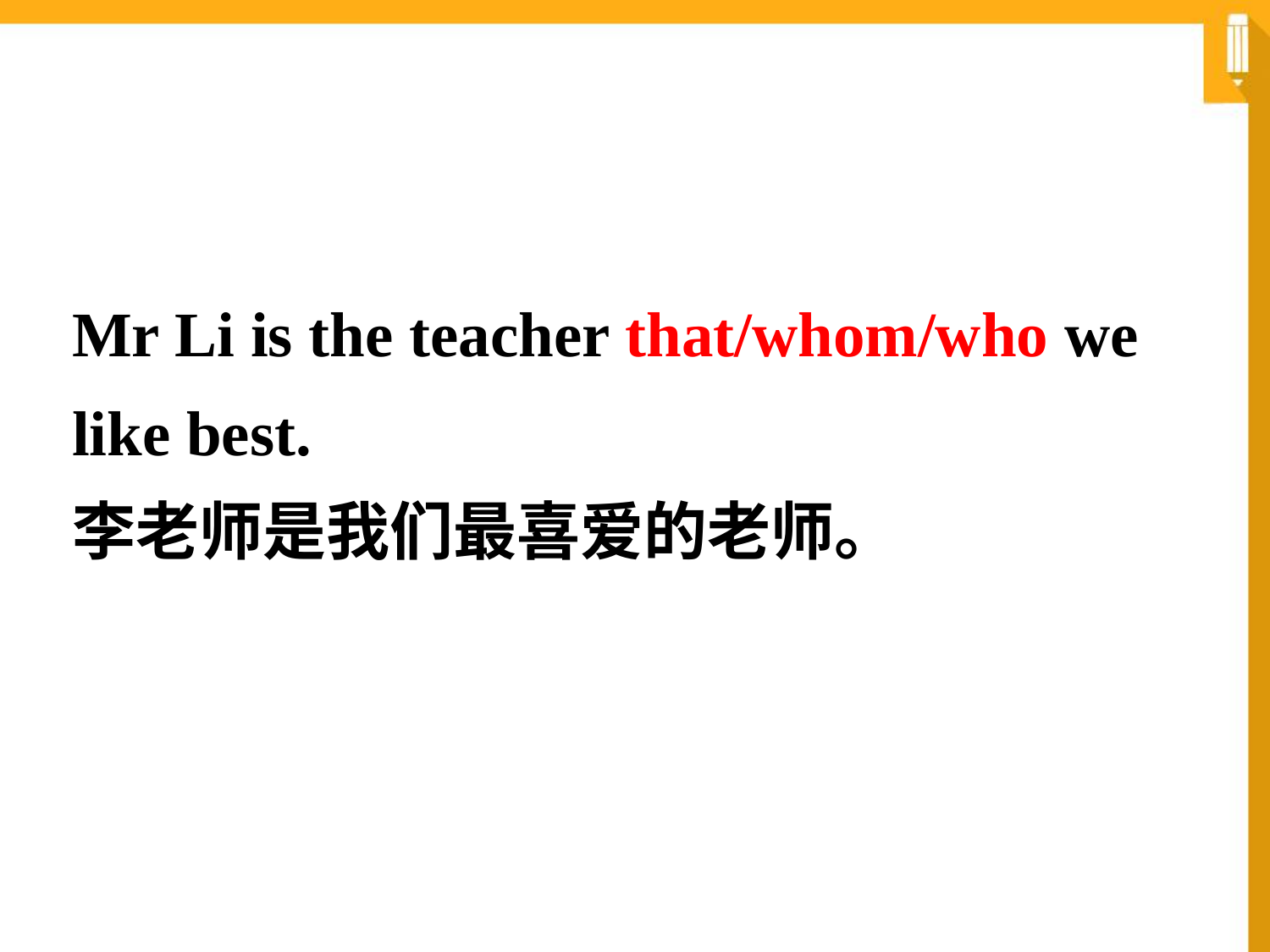

Mr Li is the teacher that/whom/who we like best.
李老师是我们最喜爱的老师。